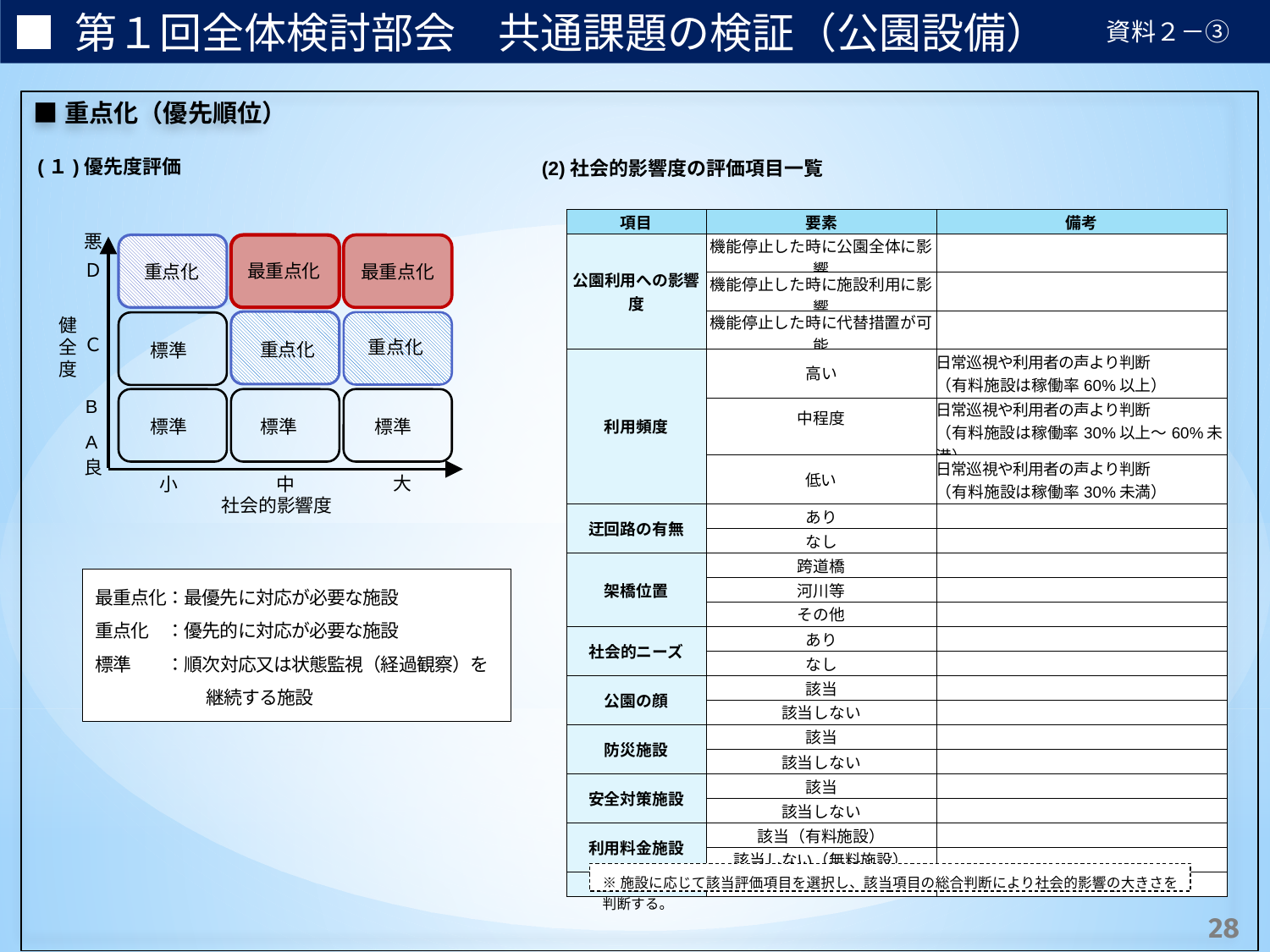

■ 第１回全体検討部会　共通課題の検証（公園設備）
資料２－③

■重点化（優先順位）
(１)優先度評価
(2)社会的影響度の評価項目一覧

重点化

最重点化

最重点化

重点化

重点化

標準

標準

標準

標準
Ｄ
健全度
Ｃ

B

A
良
大
小
中
社会的影響度
悪
| 項目 | 要素 | 備考 |
| --- | --- | --- |
| 公園利用への影響度 | 機能停止した時に公園全体に影響 |  |
|  | 機能停止した時に施設利用に影響 |  |
|  | 機能停止した時に代替措置が可能 |  |
| 利用頻度 | 高い | 日常巡視や利用者の声より判断 （有料施設は稼働率60%以上） |
|  | 中程度 | 日常巡視や利用者の声より判断 （有料施設は稼働率30%以上～60%未満） |
|  | 低い | 日常巡視や利用者の声より判断 （有料施設は稼働率30%未満） |
| 迂回路の有無 | あり |  |
|  | なし |  |
| 架橋位置 | 跨道橋 |  |
|  | 河川等 |  |
|  | その他 |  |
| 社会的ニーズ | あり |  |
|  | なし |  |
| 公園の顔 | 該当 |  |
|  | 該当しない |  |
| 防災施設 | 該当 |  |
|  | 該当しない |  |
| 安全対策施設 | 該当 |  |
|  | 該当しない |  |
| 利用料金施設 | 該当（有料施設） |  |
|  | 該当しない（無料施設） |  |
| 管理者判断 |  | 苦情要望等 |

最重点化：最優先に対応が必要な施設
重点化　：優先的に対応が必要な施設
標準　　：順次対応又は状態監視（経過観察）を
　　　　　　 継続する施設
※施設に応じて該当評価項目を選択し、該当項目の総合判断により社会的影響の大きさを判断する。
28